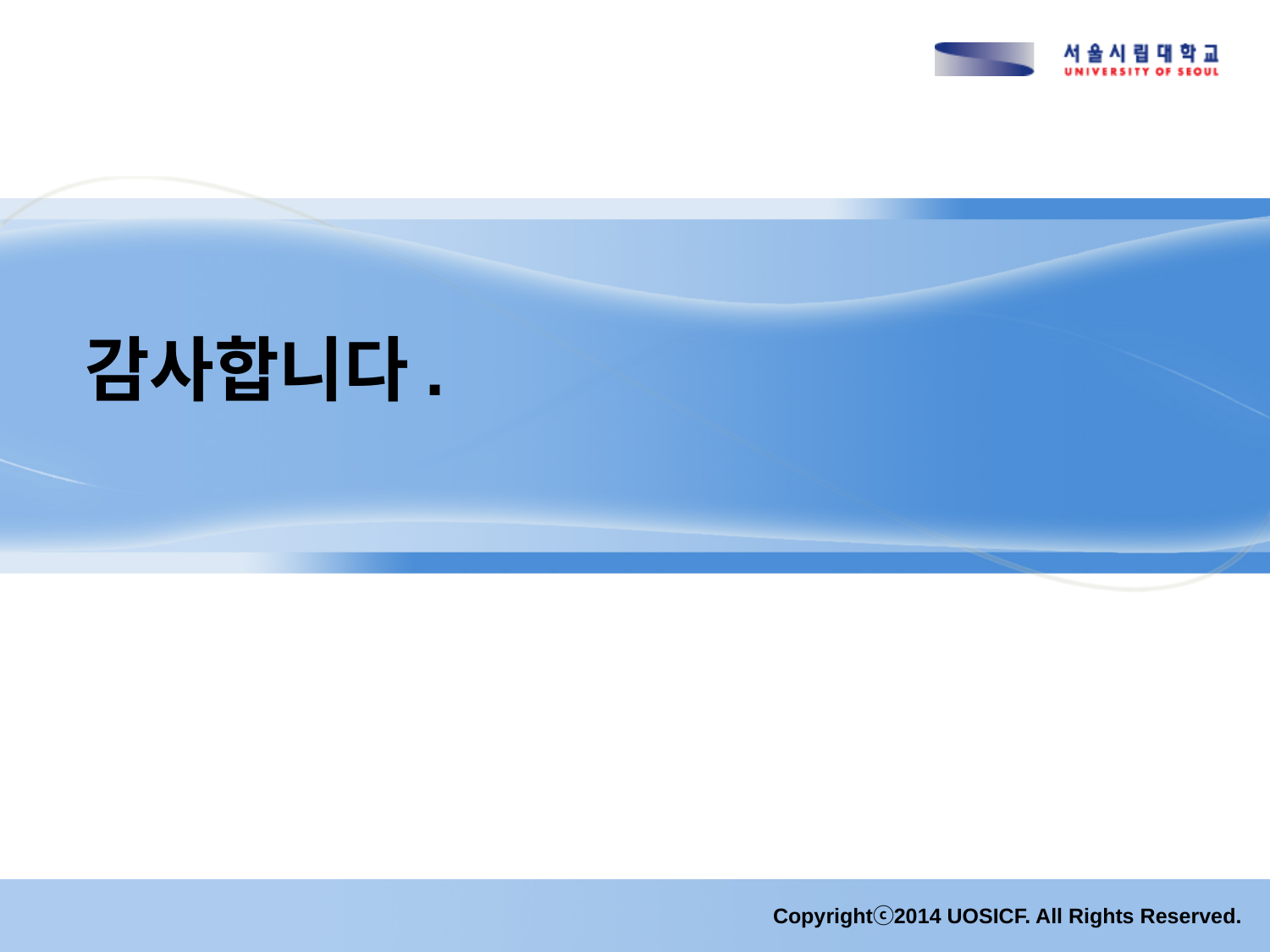

# 감사합니다.
Copyrightⓒ2014 UOSICF. All Rights Reserved.